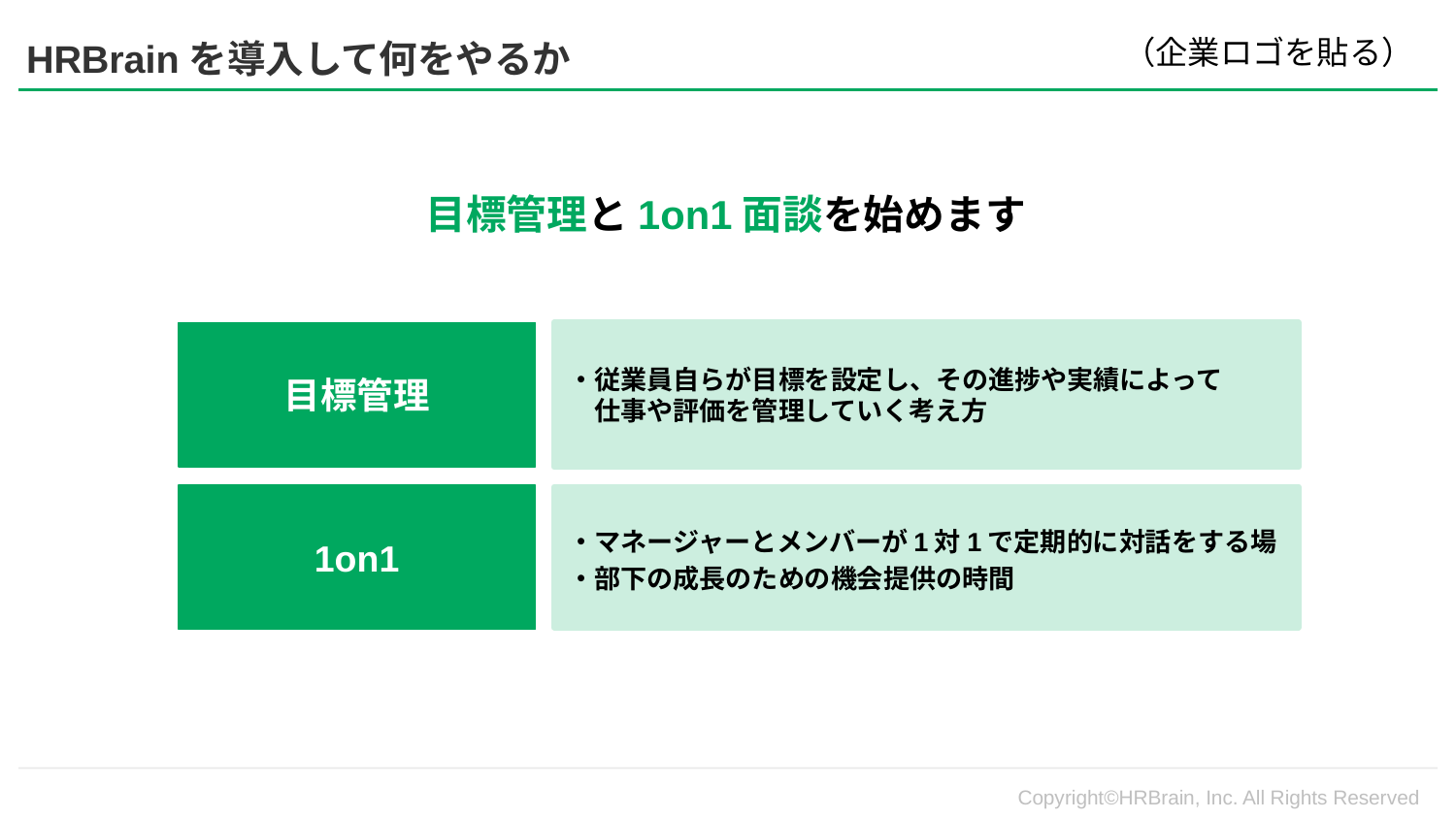

（企業ロゴを貼る）
HRBrainを導入して何をやるか
目標管理と1on1面談を始めます

・従業員自らが目標を設定し、その進捗や実績によって
　仕事や評価を管理していく考え方
目標管理
1on1
・マネージャーとメンバーが1対1で定期的に対話をする場
・部下の成長のための機会提供の時間

Copyright©HRBrain, Inc. All Rights Reserved